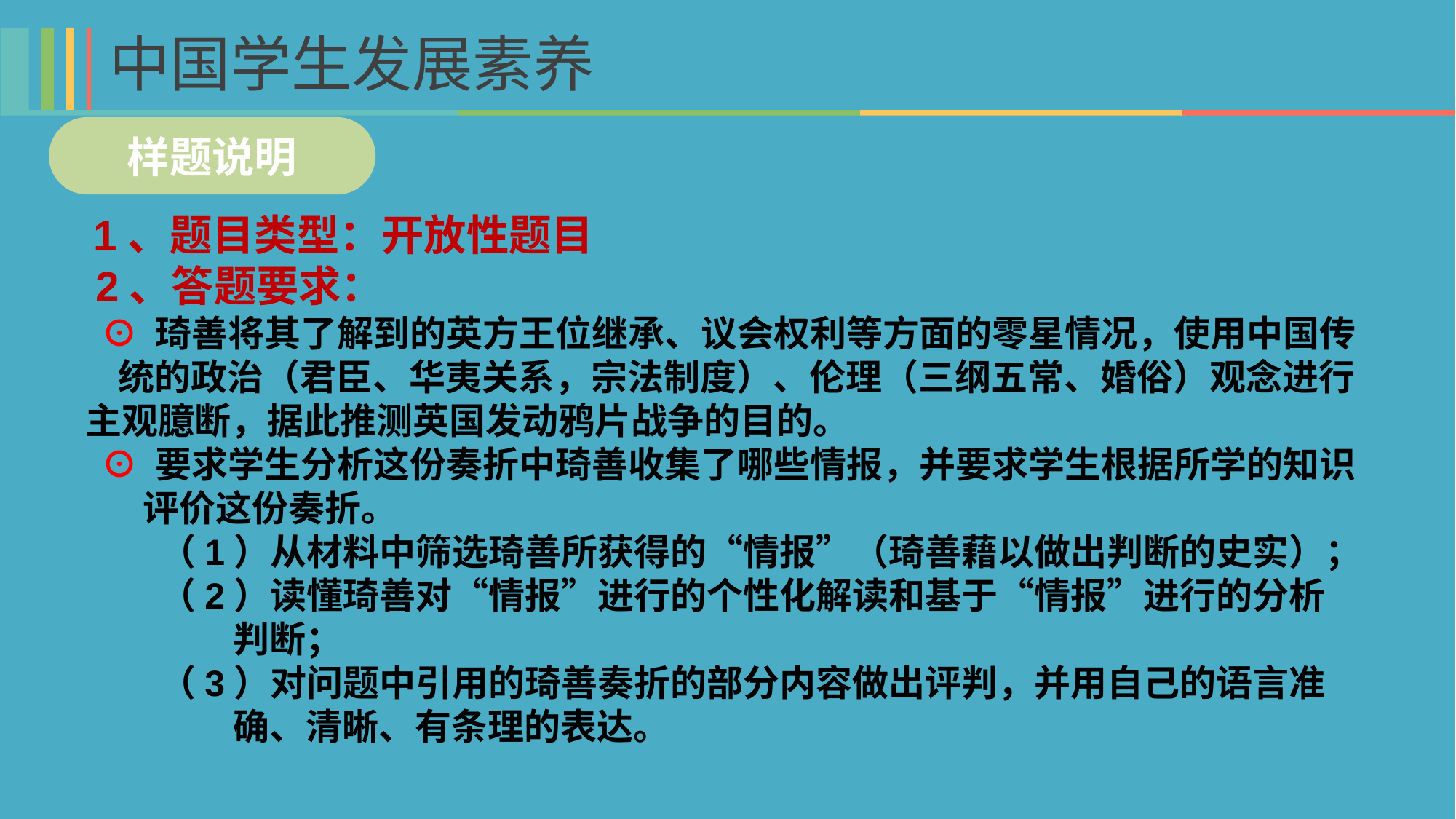

中国学生发展素养

样题说明
 1、题目类型：开放性题目
 2、答题要求：
  ⊙ 琦善将其了解到的英方王位继承、议会权利等方面的零星情况，使用中国传     统的政治（君臣、华夷关系，宗法制度）、伦理（三纲五常、婚俗）观念进行主观臆断，据此推测英国发动鸦片战争的目的。
  ⊙ 要求学生分析这份奏折中琦善收集了哪些情报，并要求学生根据所学的知识
      评价这份奏折。
        （1）从材料中筛选琦善所获得的“情报”（琦善藉以做出判断的史实）；
        （2）读懂琦善对“情报”进行的个性化解读和基于“情报”进行的分析
                 判断；
        （3）对问题中引用的琦善奏折的部分内容做出评判，并用自己的语言准
                 确、清晰、有条理的表达。